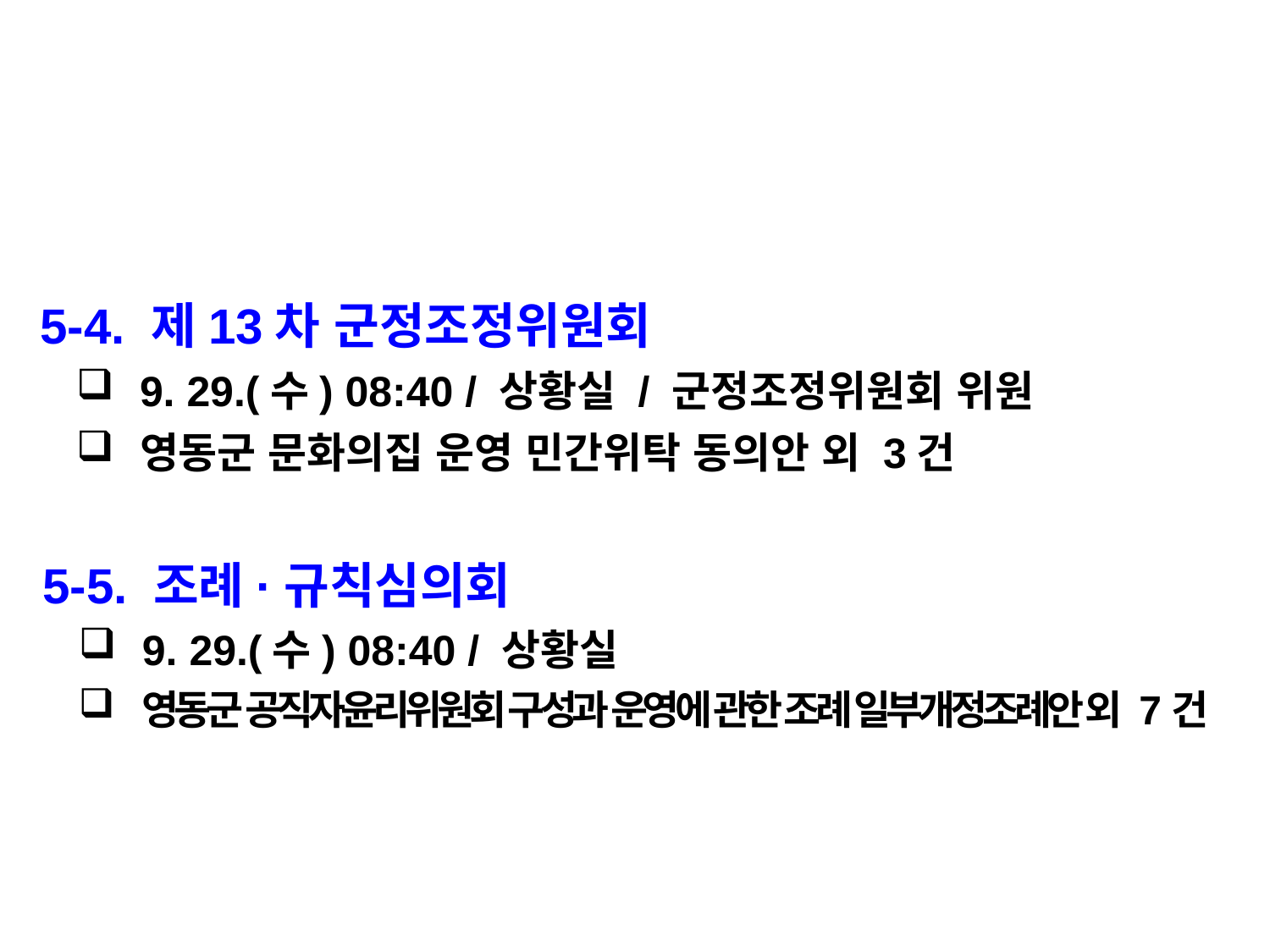

5-4. 제13차 군정조정위원회
9. 29.(수) 08:40 / 상황실 / 군정조정위원회 위원
영동군 문화의집 운영 민간위탁 동의안 외 3건
  5-5. 조례·규칙심의회
9. 29.(수) 08:40 / 상황실
영동군 공직자윤리위원회 구성과 운영에 관한 조례 일부개정조례안 외 7건